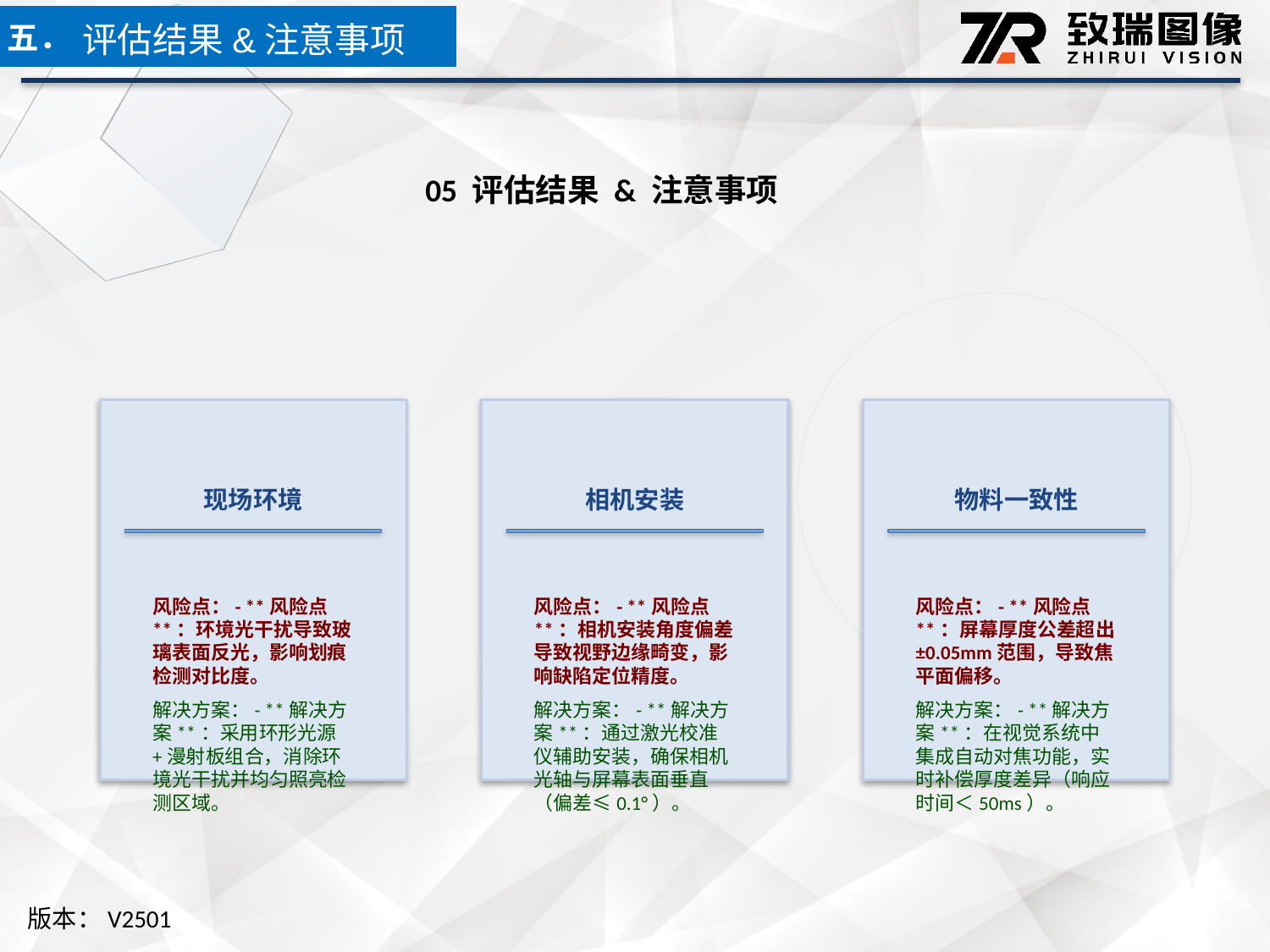

五．
评估结果&注意事项

05 评估结果 & 注意事项

现场环境

相机安装

物料一致性

风险点：- **风险点**：环境光干扰导致玻璃表面反光，影响划痕检测对比度。
解决方案：- **解决方案**：采用环形光源+漫射板组合，消除环境光干扰并均匀照亮检测区域。

风险点：- **风险点**：相机安装角度偏差导致视野边缘畸变，影响缺陷定位精度。
解决方案：- **解决方案**：通过激光校准仪辅助安装，确保相机光轴与屏幕表面垂直（偏差≤0.1°）。

风险点：- **风险点**：屏幕厚度公差超出±0.05mm范围，导致焦平面偏移。
解决方案：- **解决方案**：在视觉系统中集成自动对焦功能，实时补偿厚度差异（响应时间＜50ms）。